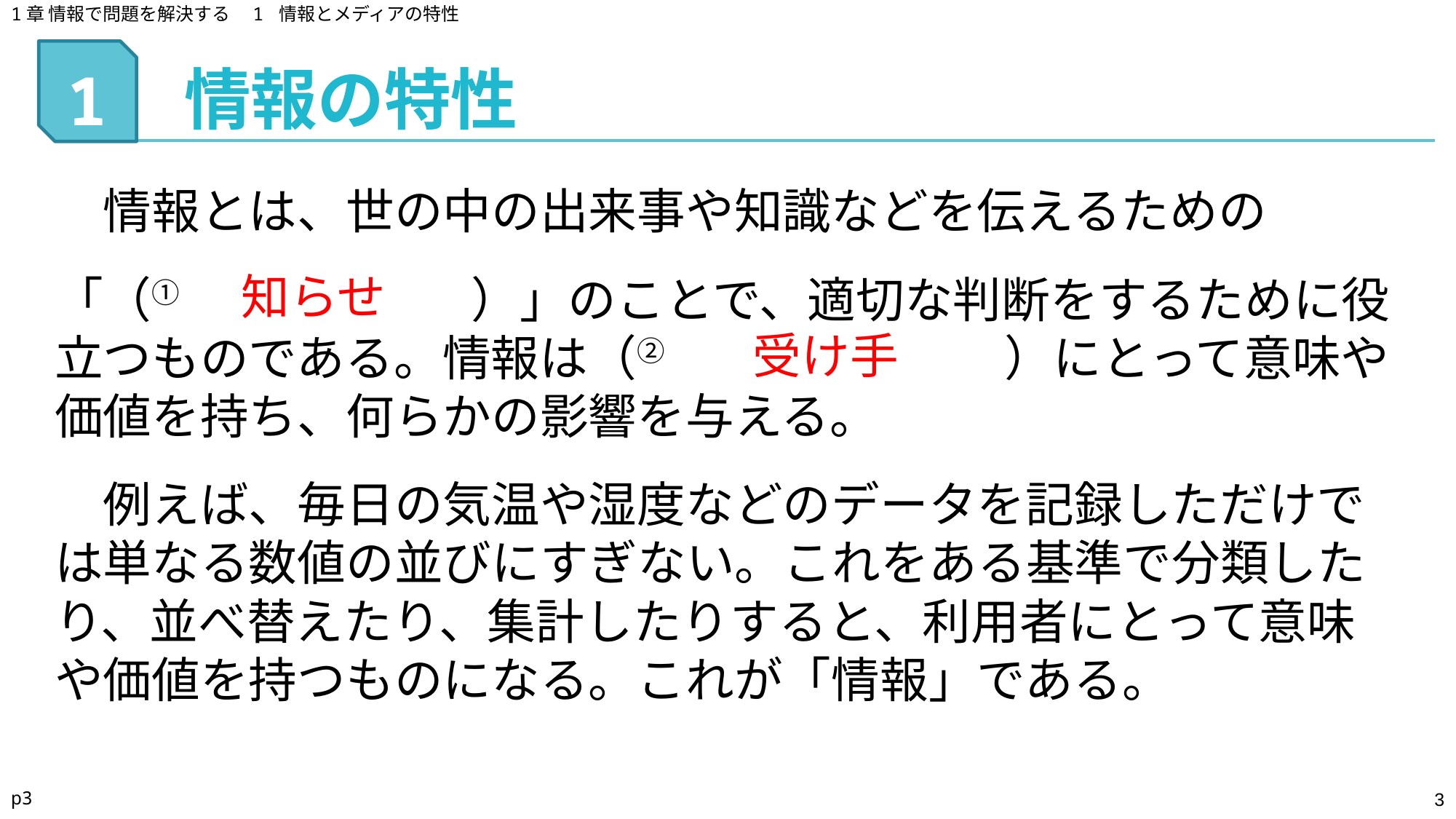

1章 情報で問題を解決する　1 情報とメディアの特性

情報の特性
# 1
　情報とは、世の中の出来事や知識などを伝えるための
「（①　　　　　　）」のことで、適切な判断をするために役立つものである。情報は（②　　　　　　　）にとって意味や価値を持ち、何らかの影響を与える。
　例えば、毎日の気温や湿度などのデータを記録しただけでは単なる数値の並びにすぎない。これをある基準で分類したり、並べ替えたり、集計したりすると、利用者にとって意味や価値を持つものになる。これが「情報」である。
知らせ
受け手
p3
3